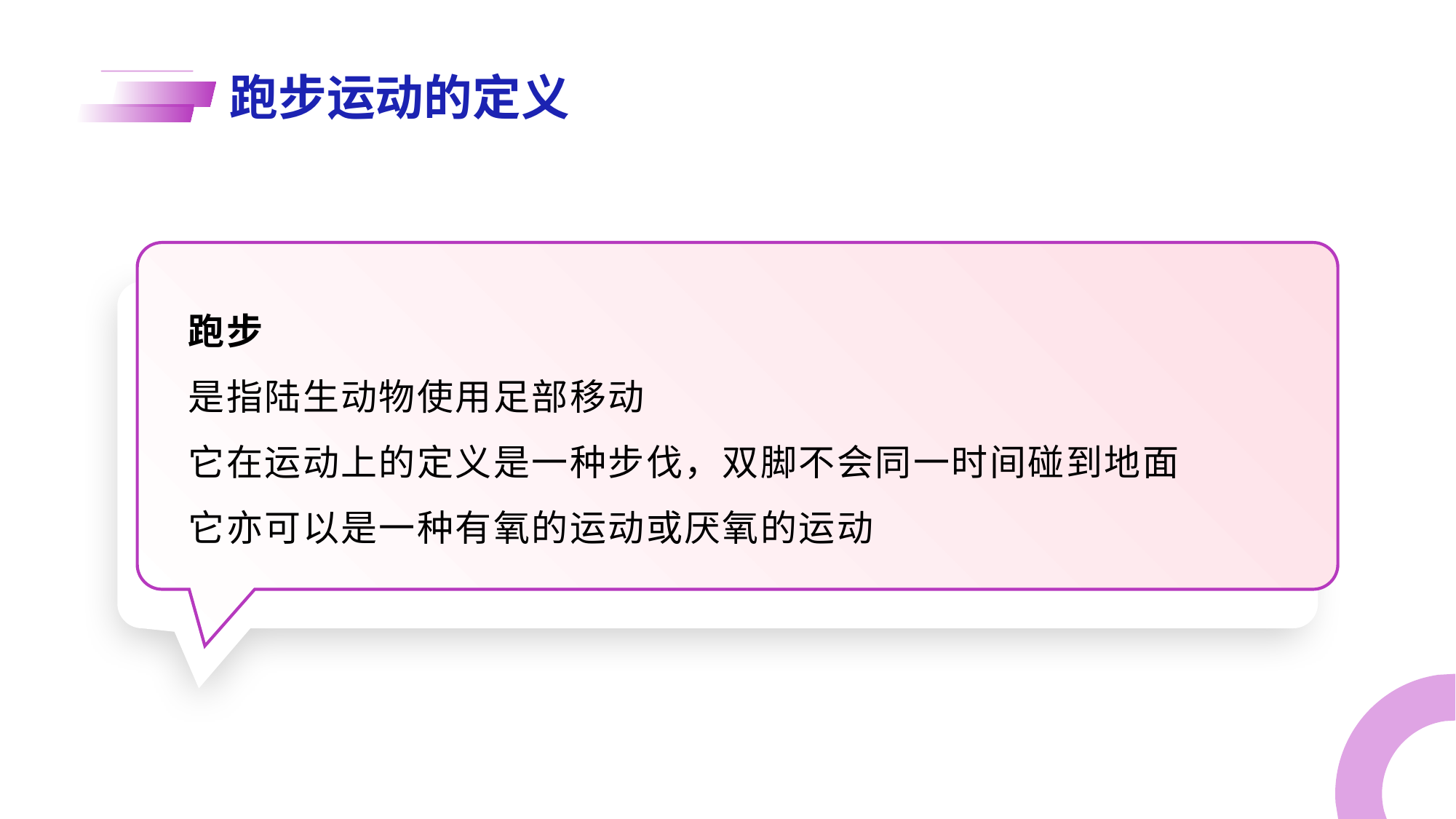

# 跑步运动的定义

跑步
是指陆生动物使用足部移动
它在运动上的定义是一种步伐，双脚不会同一时间碰到地面
它亦可以是一种有氧的运动或厌氧的运动